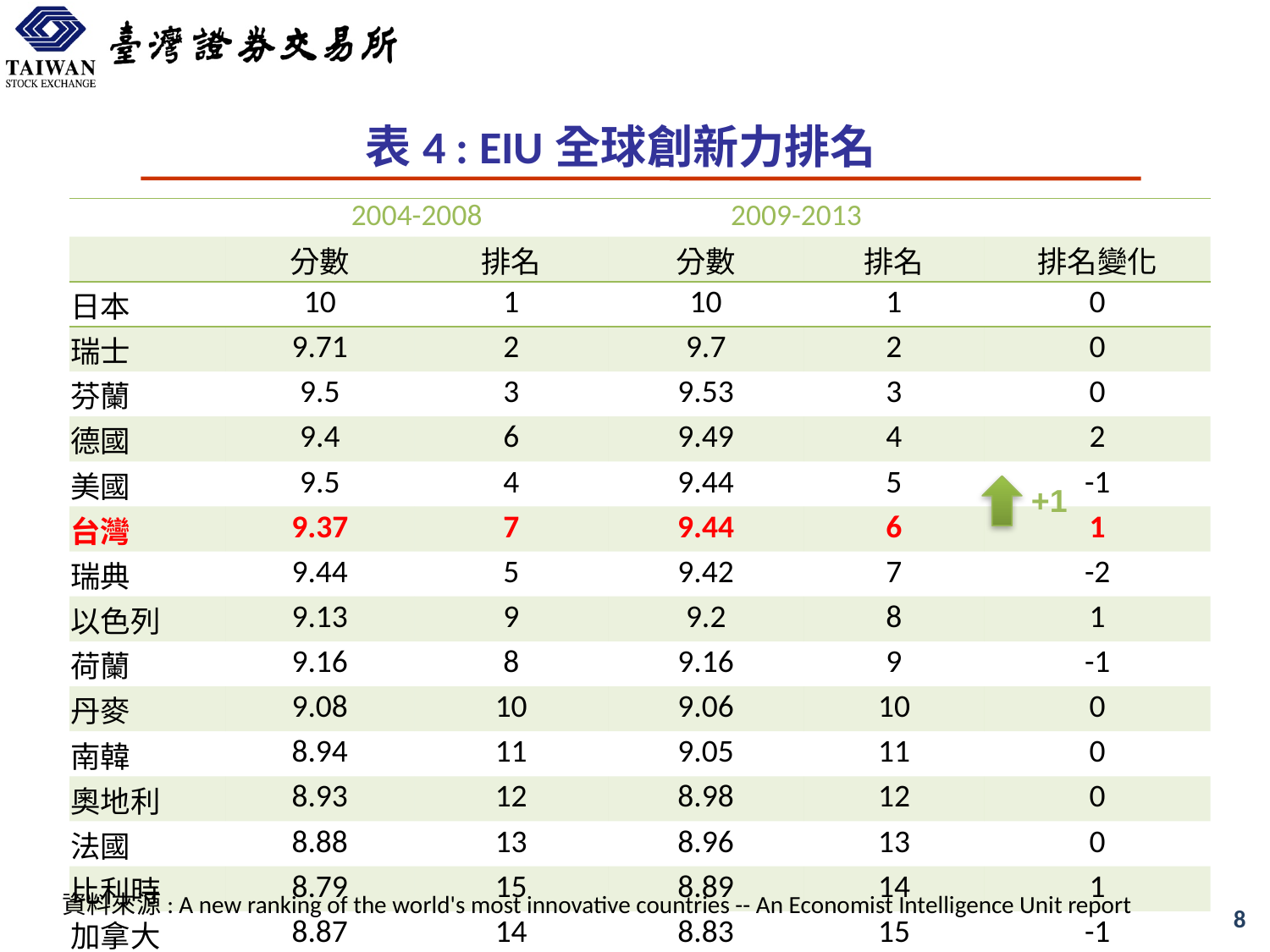

# 表4 : EIU全球創新力排名
|  | 2004-2008 |  | 2009-2013 |  |  |
| --- | --- | --- | --- | --- | --- |
|  | 分數 | 排名 | 分數 | 排名 | 排名變化 |
| 日本 | 10 | 1 | 10 | 1 | 0 |
| 瑞士 | 9.71 | 2 | 9.7 | 2 | 0 |
| 芬蘭 | 9.5 | 3 | 9.53 | 3 | 0 |
| 德國 | 9.4 | 6 | 9.49 | 4 | 2 |
| 美國 | 9.5 | 4 | 9.44 | 5 | -1 |
| 台灣 | 9.37 | 7 | 9.44 | 6 | 1 |
| 瑞典 | 9.44 | 5 | 9.42 | 7 | -2 |
| 以色列 | 9.13 | 9 | 9.2 | 8 | 1 |
| 荷蘭 | 9.16 | 8 | 9.16 | 9 | -1 |
| 丹麥 | 9.08 | 10 | 9.06 | 10 | 0 |
| 南韓 | 8.94 | 11 | 9.05 | 11 | 0 |
| 奧地利 | 8.93 | 12 | 8.98 | 12 | 0 |
| 法國 | 8.88 | 13 | 8.96 | 13 | 0 |
| 比利時 | 8.79 | 15 | 8.89 | 14 | 1 |
| 加拿大 | 8.87 | 14 | 8.83 | 15 | -1 |
+1

資料來源: A new ranking of the world's most innovative countries -- An Economist Intelligence Unit report
8